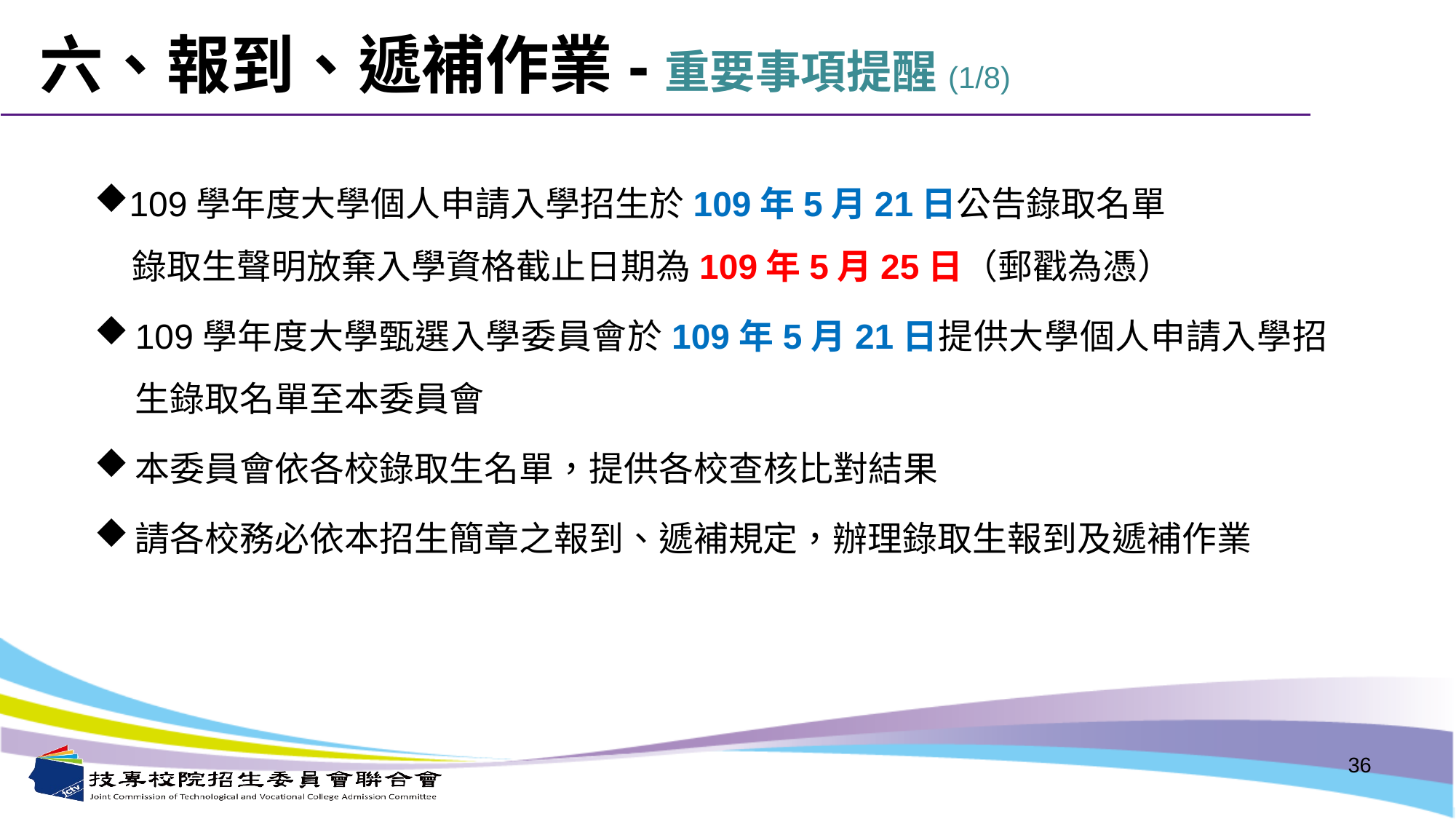

# 六、報到、遞補作業-重要事項提醒(1/8)
109學年度大學個人申請入學招生於109年5月21日公告錄取名單
 錄取生聲明放棄入學資格截止日期為109年5月25日（郵戳為憑）
109學年度大學甄選入學委員會於109年5月21日提供大學個人申請入學招生錄取名單至本委員會
本委員會依各校錄取生名單，提供各校查核比對結果
請各校務必依本招生簡章之報到、遞補規定，辦理錄取生報到及遞補作業
36